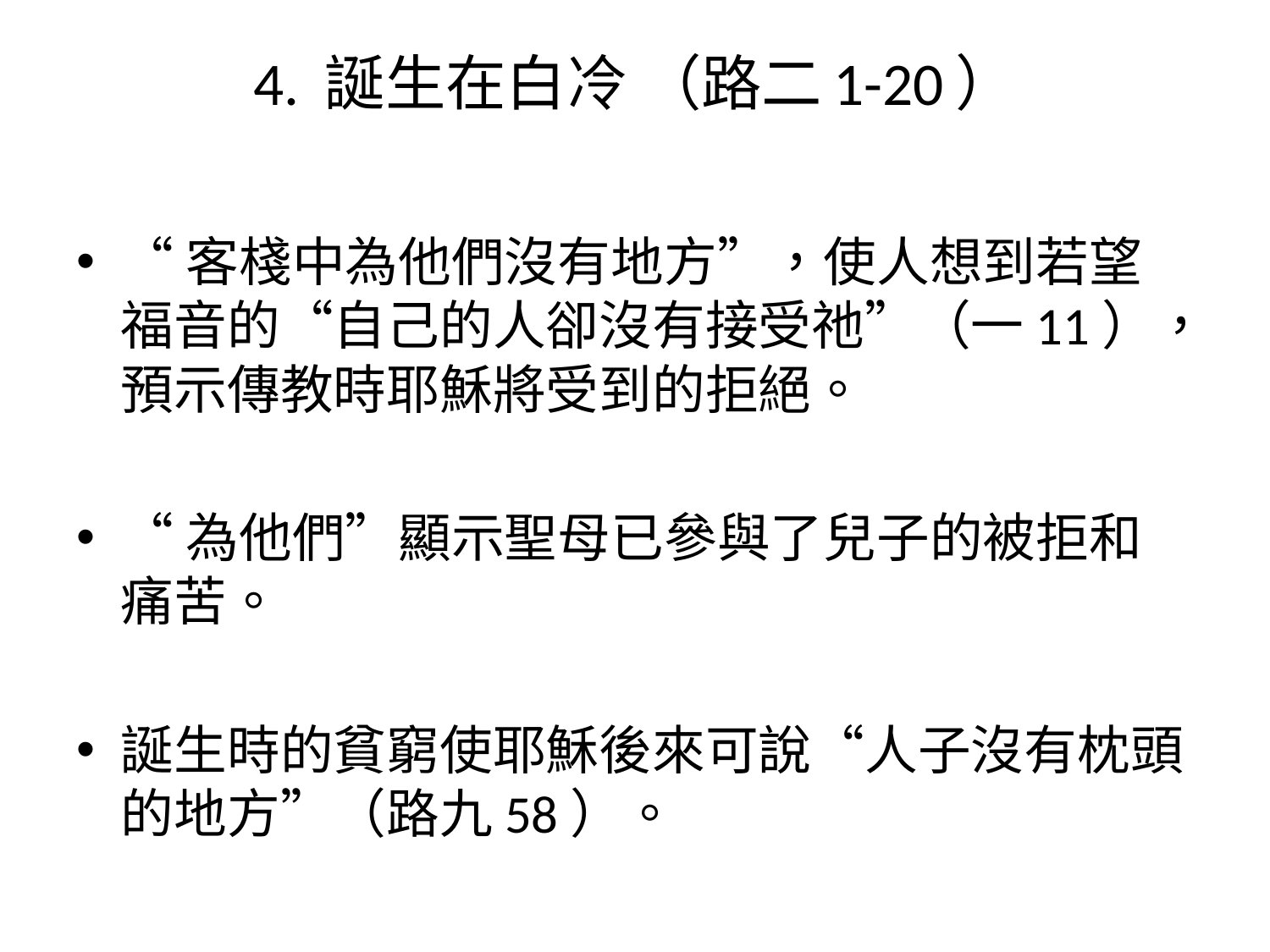

# 4. 誕生在白冷 （路二1-20）
“客棧中為他們沒有地方”，使人想到若望福音的“自己的人卻沒有接受祂”（一11），預示傳教時耶穌將受到的拒絕。

“為他們”顯示聖母已參與了兒子的被拒和痛苦。

誕生時的貧窮使耶穌後來可說“人子沒有枕頭的地方”（路九58）。